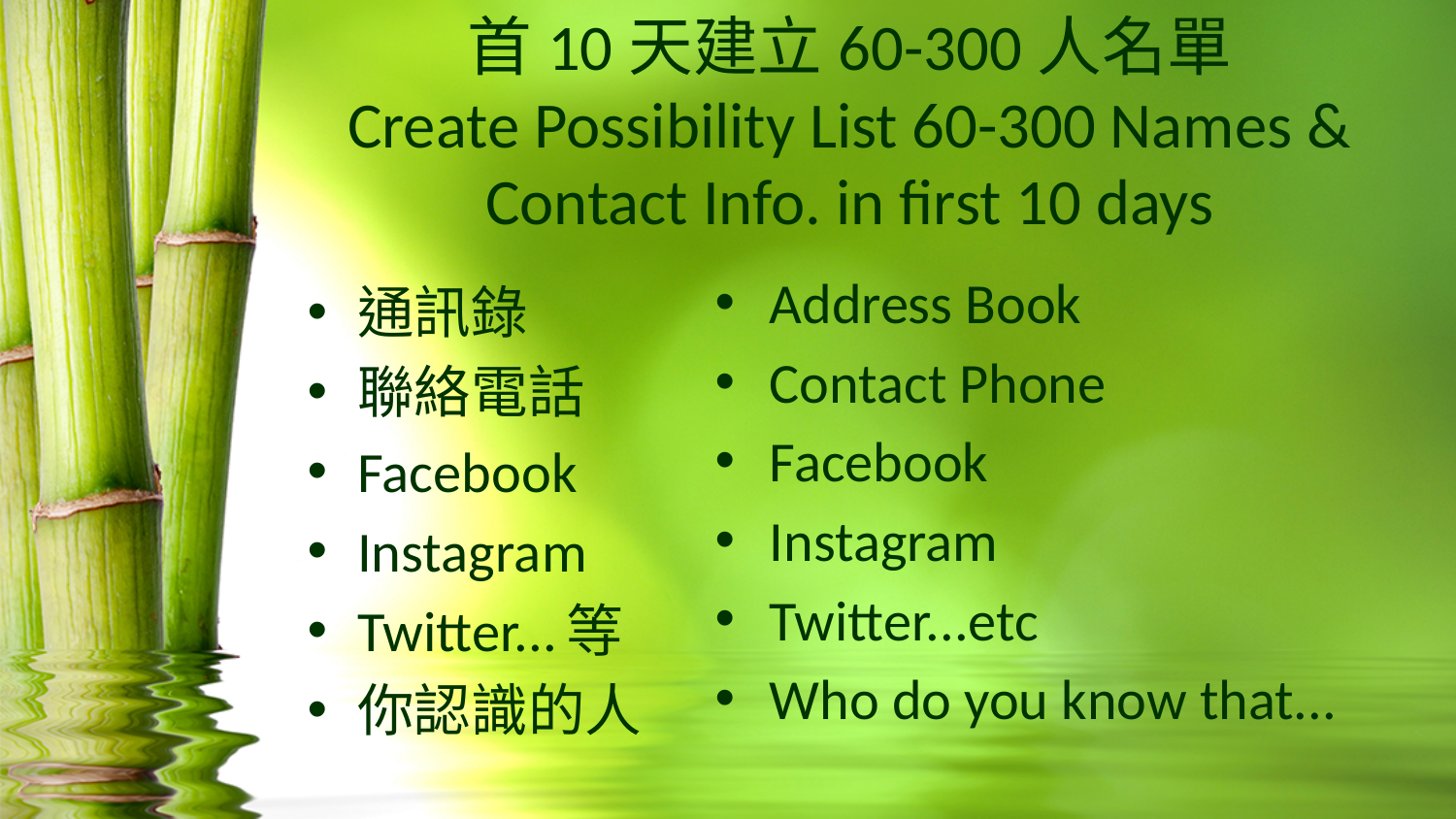

# 首10天建立60-300人名單 Create Possibility List 60-300 Names & Contact Info. in first 10 days
Address Book
Contact Phone
Facebook
Instagram
Twitter...etc
Who do you know that...
通訊錄
聯絡電話
Facebook
Instagram
Twitter...等
你認識的人